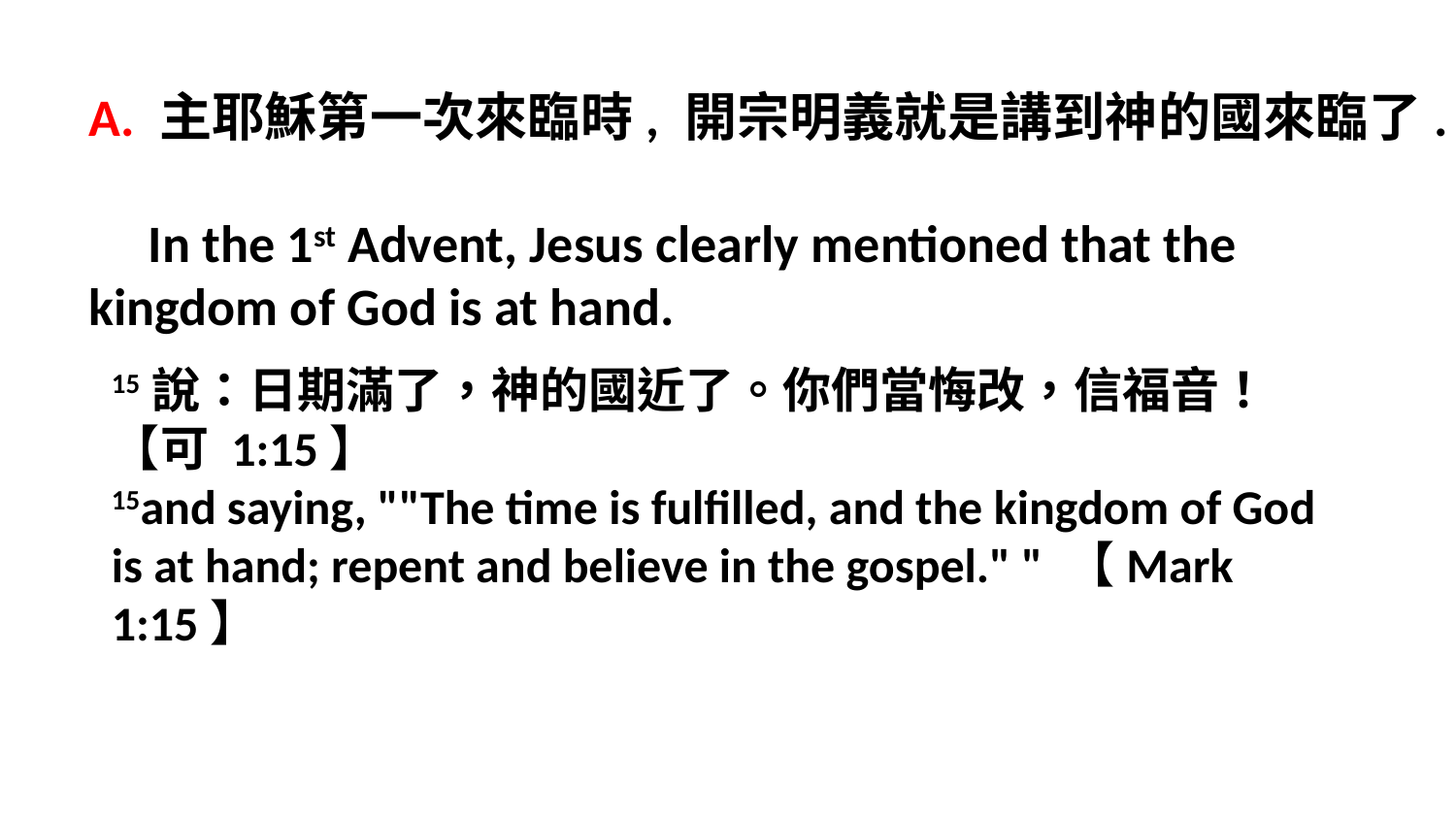

A. 主耶穌第一次來臨時, 開宗明義就是講到神的國來臨了.
     In the 1st Advent, Jesus clearly mentioned that the   kingdom of God is at hand.
15說：日期滿了，神的國近了。你們當悔改，信福音！【可 1:15】
15and saying, ""The time is fulfilled, and the kingdom of God is at hand; repent and believe in the gospel." " 【Mark 1:15】